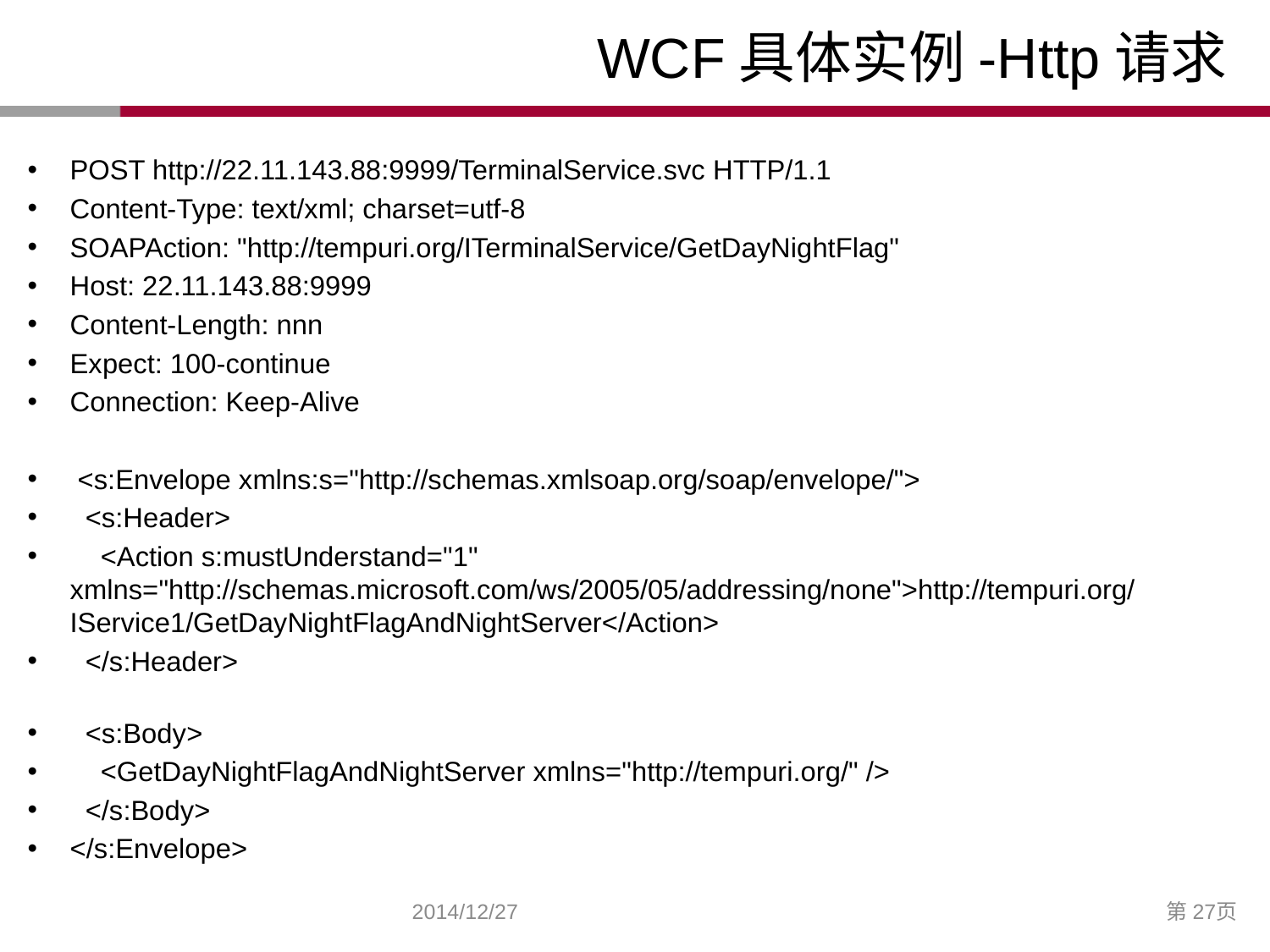

# WCF具体实例-Http请求
POST http://22.11.143.88:9999/TerminalService.svc HTTP/1.1
Content-Type: text/xml; charset=utf-8
SOAPAction: "http://tempuri.org/ITerminalService/GetDayNightFlag"
Host: 22.11.143.88:9999
Content-Length: nnn
Expect: 100-continue
Connection: Keep-Alive

 <s:Envelope xmlns:s="http://schemas.xmlsoap.org/soap/envelope/">
  <s:Header>
    <Action s:mustUnderstand="1" xmlns="http://schemas.microsoft.com/ws/2005/05/addressing/none">http://tempuri.org/IService1/GetDayNightFlagAndNightServer</Action>
  </s:Header>
  <s:Body>
    <GetDayNightFlagAndNightServer xmlns="http://tempuri.org/" />
  </s:Body>
</s:Envelope>
2014/12/27
第27页